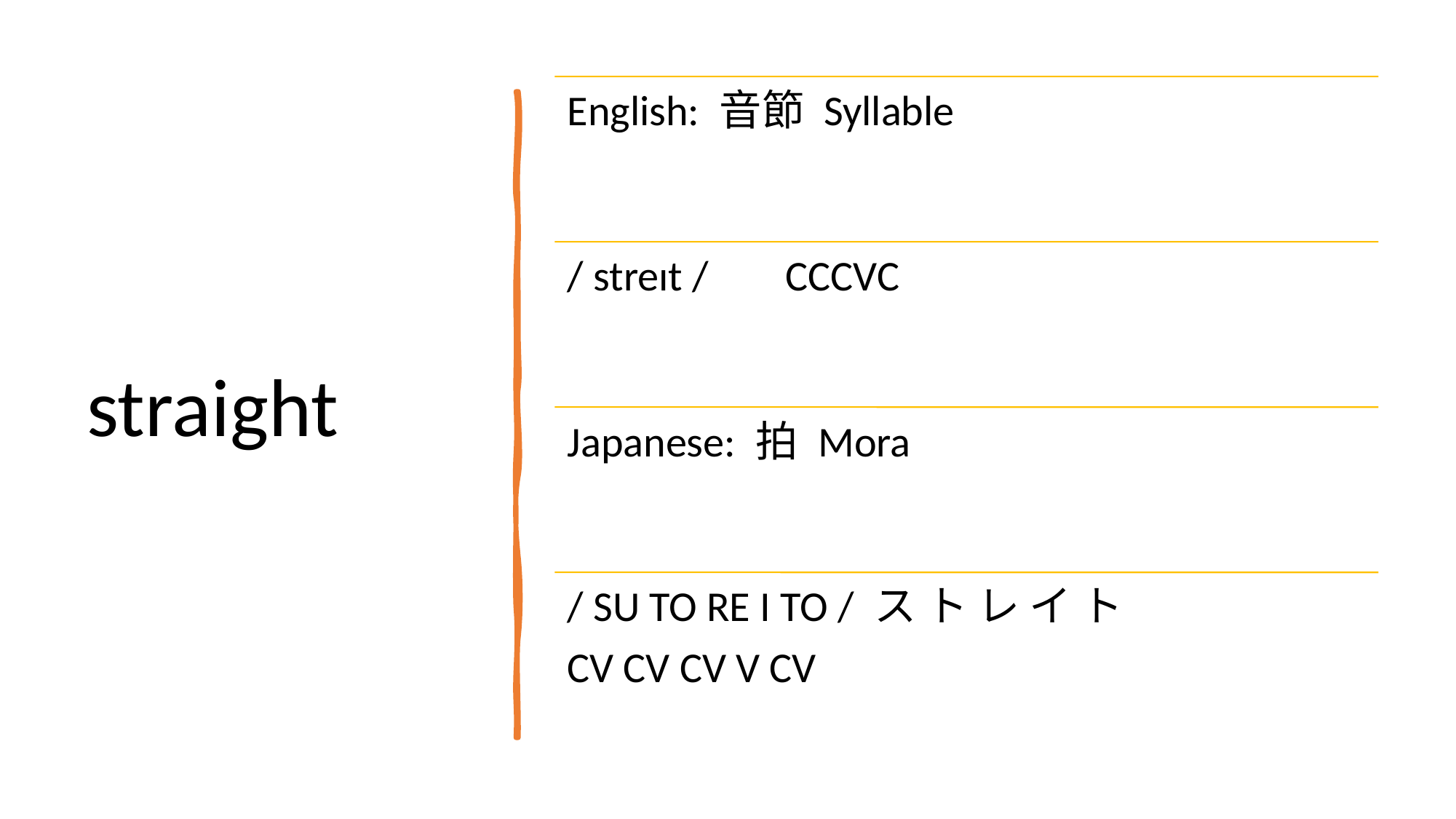

English: 音節 Syllable
/ streɪt /	CCCVC
Japanese: 拍 Mora
/ SU TO RE I TO / ス ト レ イ ト
CV CV CV V CV
# straight